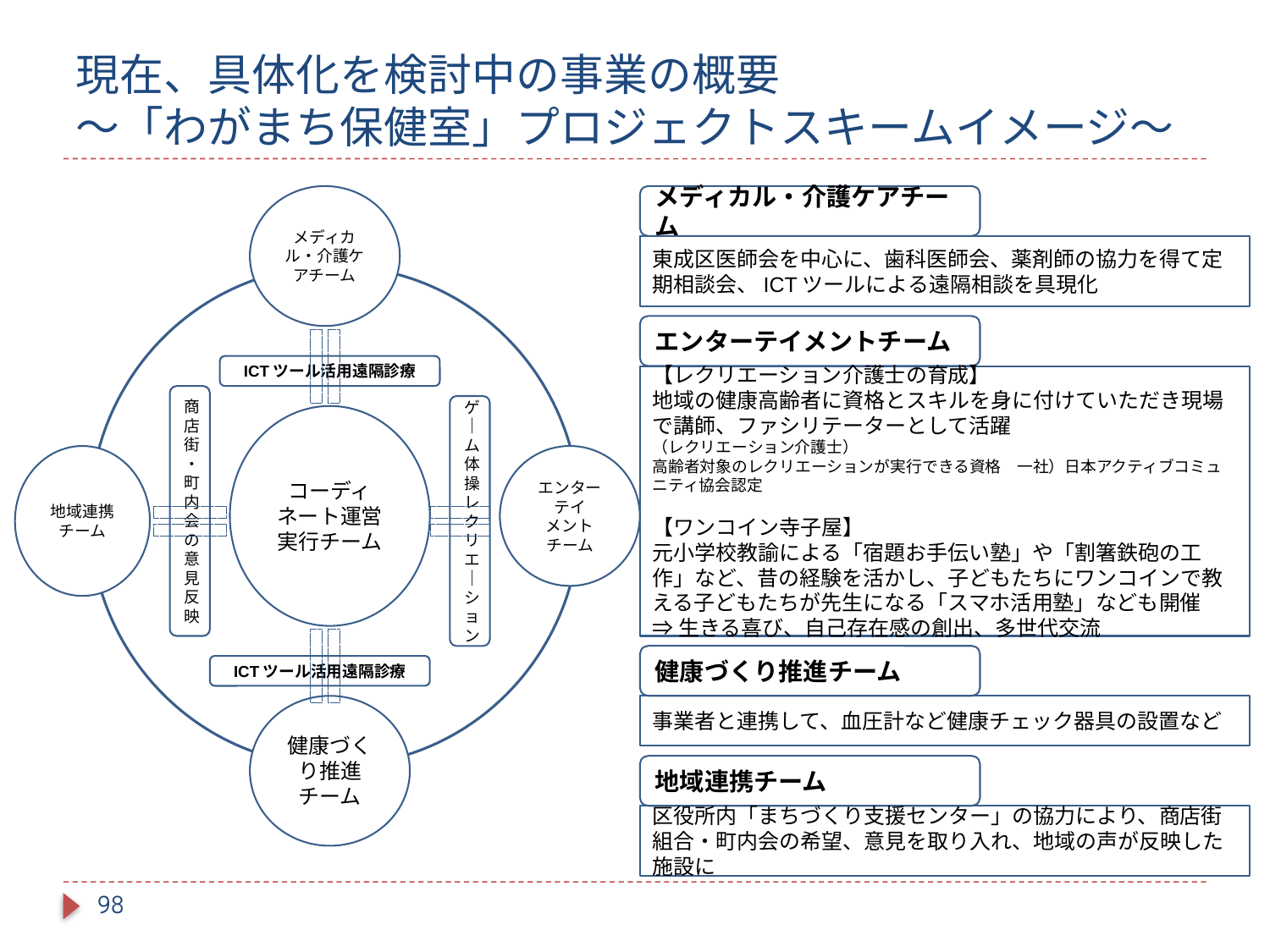

# 現在、具体化を検討中の事業の概要 ～「わがまち保健室」プロジェクトスキームイメージ～
メディカル・介護ケアチーム
メディカル・介護ケアチーム
東成区医師会を中心に、歯科医師会、薬剤師の協力を得て定期相談会、ICTツールによる遠隔相談を具現化

エンターテイメントチーム

ICTツール活用遠隔診療
【レクリエーション介護士の育成】
地域の健康高齢者に資格とスキルを身に付けていただき現場で講師、ファシリテーターとして活躍
（レクリエーション介護士）
高齢者対象のレクリエーションが実行できる資格　一社）日本アクティブコミュニティ協会認定

【ワンコイン寺子屋】
元小学校教諭による「宿題お手伝い塾」や「割箸鉄砲の工作」など、昔の経験を活かし、子どもたちにワンコインで教える子どもたちが先生になる「スマホ活用塾」なども開催
⇒生きる喜び、自己存在感の創出、多世代交流
商店街
・町内会
の意見反映
ゲ｜ム体操レクリエ｜ション
コーディネート運営実行チーム
地域連携
チーム
エンターテイ
メントチーム

健康づくり推進チーム
ICTツール活用遠隔診療
健康づくり推進
チーム
事業者と連携して、血圧計など健康チェック器具の設置など
地域連携チーム
区役所内「まちづくり支援センター」の協力により、商店街組合・町内会の希望、意見を取り入れ、地域の声が反映した施設に
98